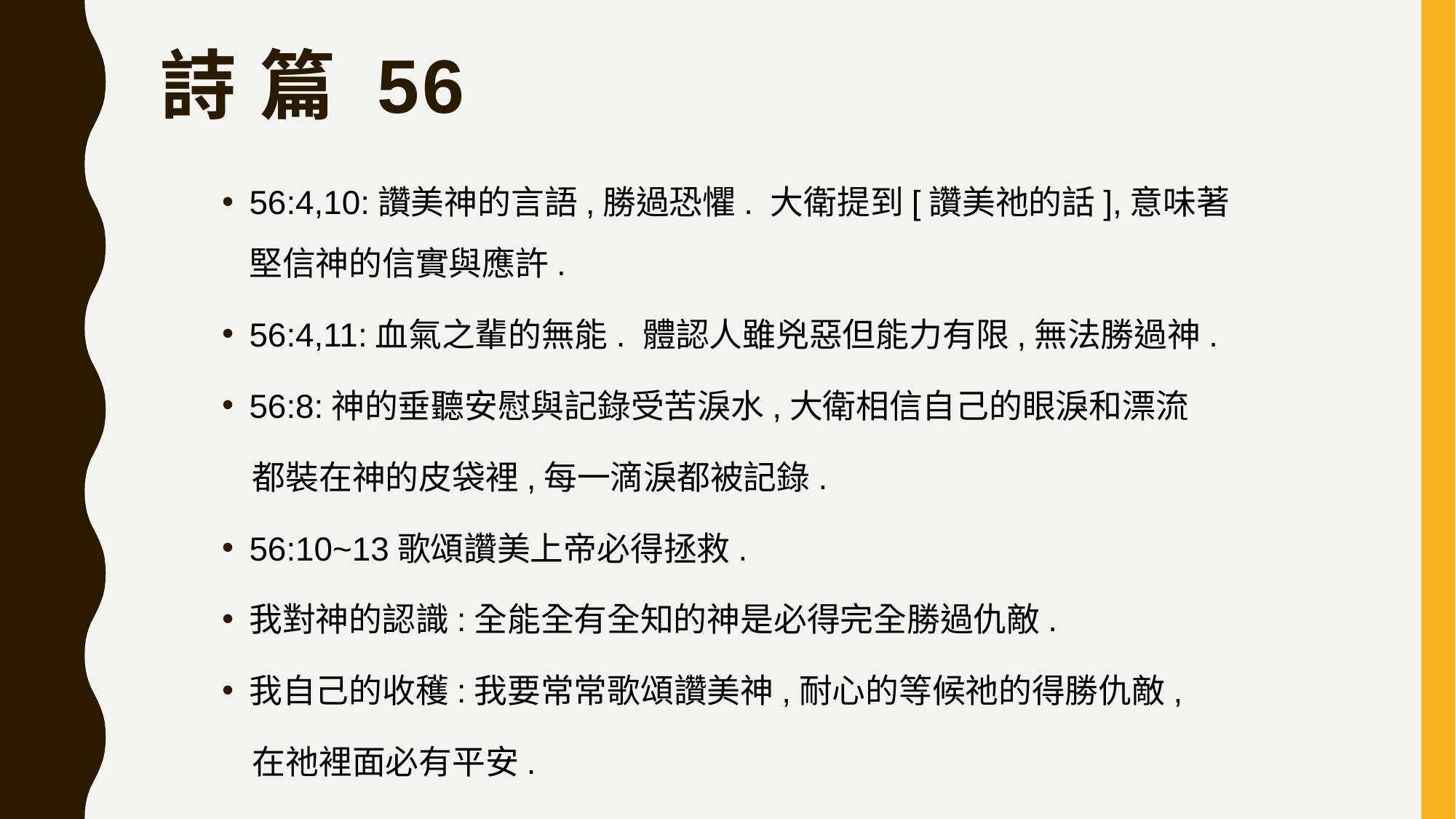

# 詩 篇 56
56:4,10:讚美神的言語,勝過恐懼. 大衛提到[讚美祂的話],意味著堅信神的信實與應許.
56:4,11:血氣之輩的無能. 體認人雖兇惡但能力有限,無法勝過神.
56:8:神的垂聽安慰與記錄受苦淚水,大衛相信自己的眼淚和漂流
   都裝在神的皮袋裡,每一滴淚都被記錄.
56:10~13歌頌讚美上帝必得拯救.
我對神的認識:全能全有全知的神是必得完全勝過仇敵.
我自己的收穫:我要常常歌頌讚美神,耐心的等候祂的得勝仇敵,
   在祂裡面必有平安.